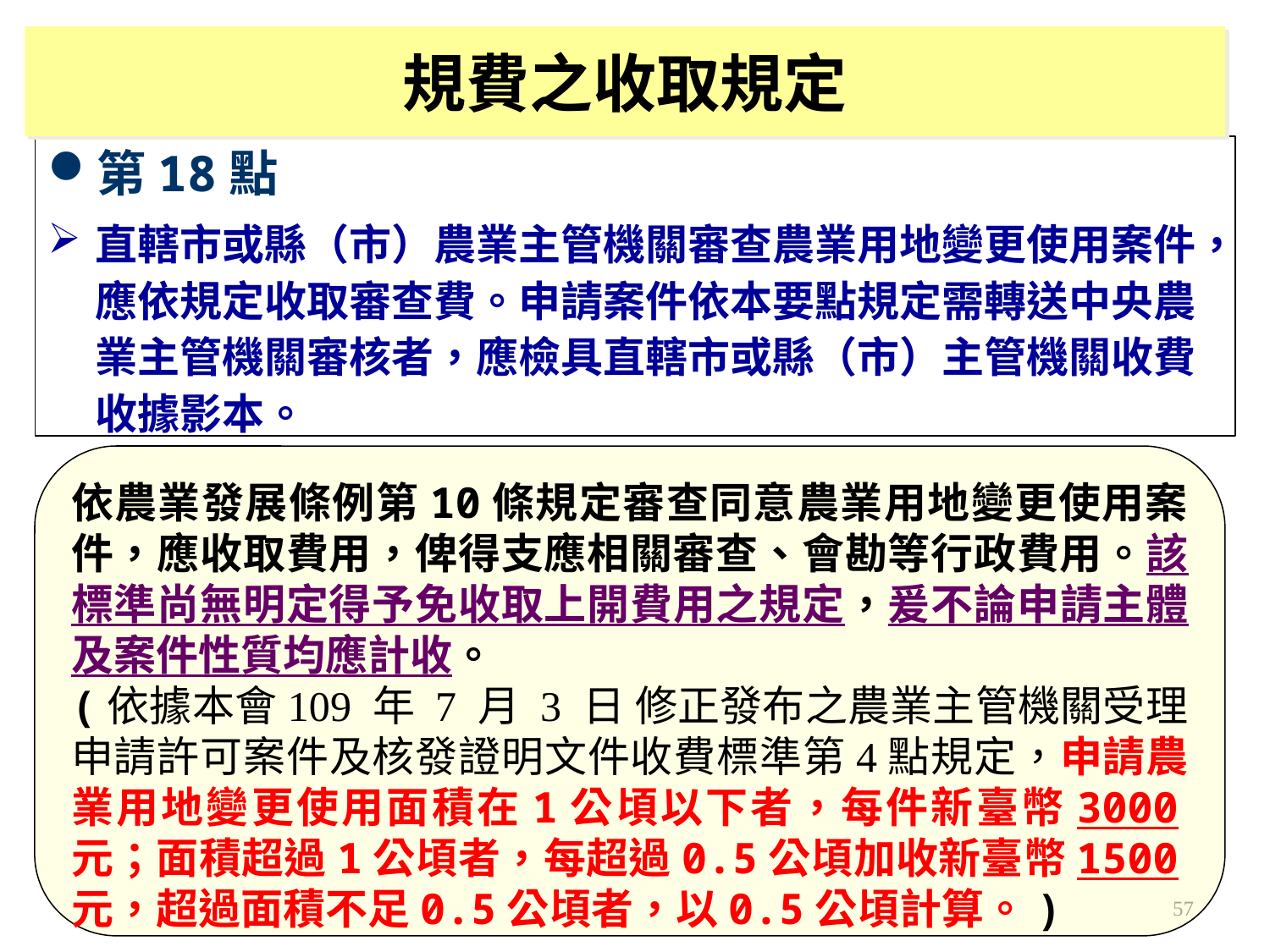

規費之收取規定

第18點
直轄市或縣（市）農業主管機關審查農業用地變更使用案件，應依規定收取審查費。申請案件依本要點規定需轉送中央農業主管機關審核者，應檢具直轄市或縣（市）主管機關收費收據影本。
依農業發展條例第10條規定審查同意農業用地變更使用案件，應收取費用，俾得支應相關審查、會勘等行政費用。該標準尚無明定得予免收取上開費用之規定，爰不論申請主體及案件性質均應計收。
(依據本會109 年 7 月 3 日 修正發布之農業主管機關受理申請許可案件及核發證明文件收費標準第4點規定，申請農業用地變更使用面積在1公頃以下者，每件新臺幣3000元；面積超過1公頃者，每超過0.5公頃加收新臺幣1500元，超過面積不足0.5公頃者，以0.5公頃計算。)
57